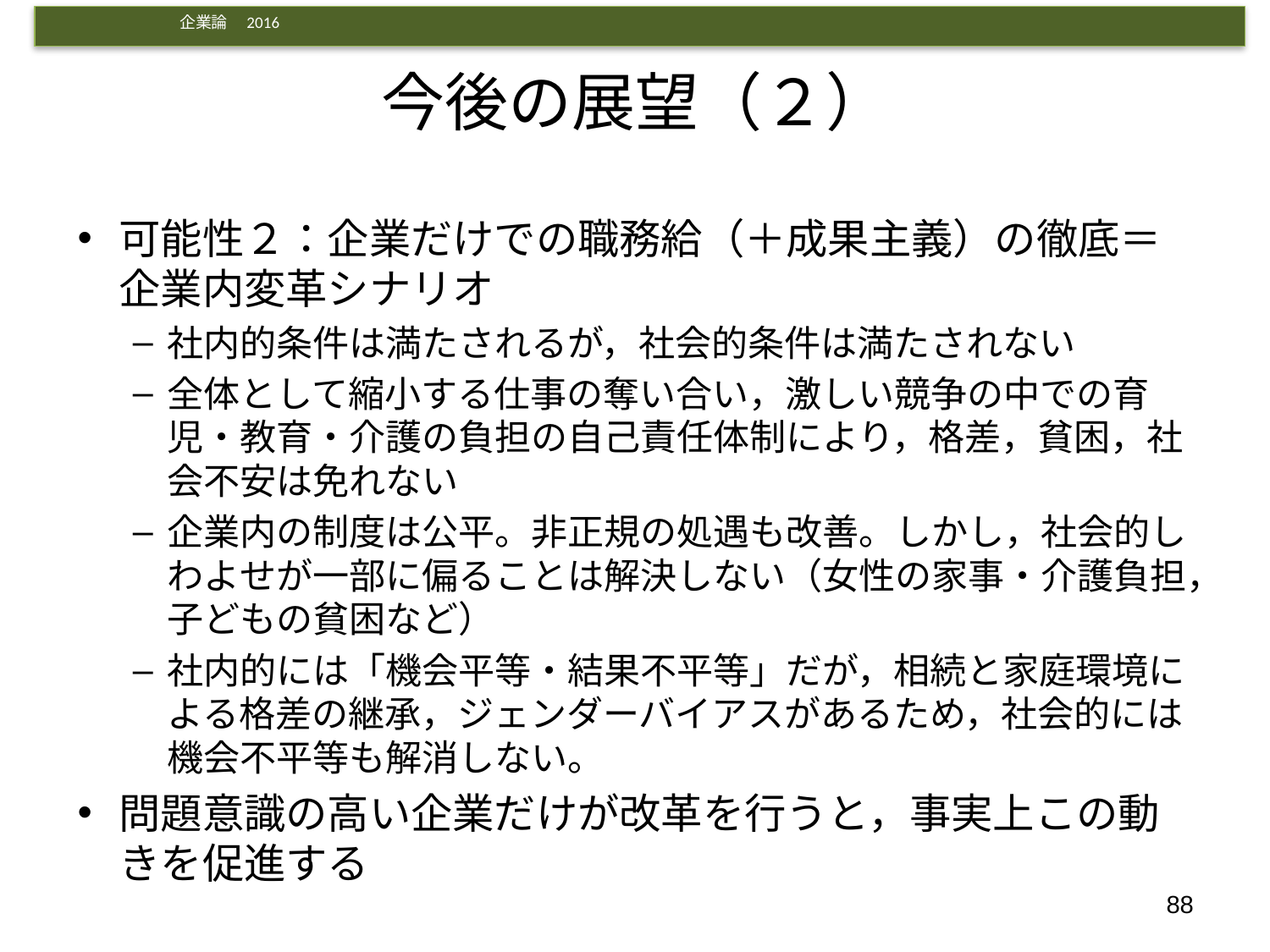

# 今後の展望（２）
可能性２：企業だけでの職務給（＋成果主義）の徹底＝企業内変革シナリオ
社内的条件は満たされるが，社会的条件は満たされない
全体として縮小する仕事の奪い合い，激しい競争の中での育児・教育・介護の負担の自己責任体制により，格差，貧困，社会不安は免れない
企業内の制度は公平。非正規の処遇も改善。しかし，社会的しわよせが一部に偏ることは解決しない（女性の家事・介護負担，子どもの貧困など）
社内的には「機会平等・結果不平等」だが，相続と家庭環境による格差の継承，ジェンダーバイアスがあるため，社会的には機会不平等も解消しない。
問題意識の高い企業だけが改革を行うと，事実上この動きを促進する

88